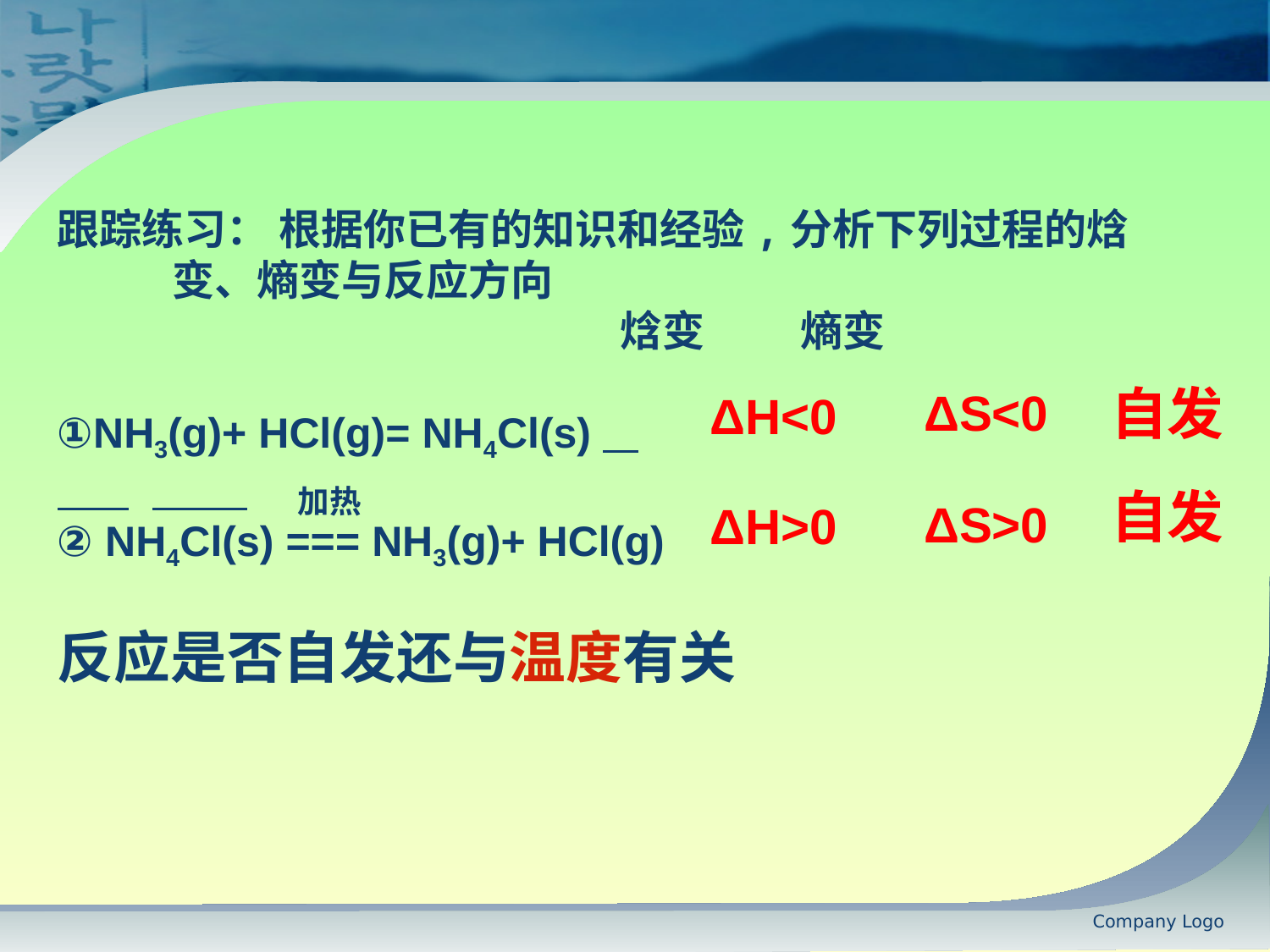

跟踪练习： 根据你已有的知识和经验,分析下列过程的焓
           变、熵变与反应方向
                                                          焓变          熵变

①NH3(g)+ HCl(g)= NH4Cl(s)

② NH4Cl(s) === NH3(g)+ HCl(g)
自发
ΔS<0
ΔH<0
加热
自发
ΔS>0
ΔH>0
反应是否自发还与温度有关
Company Logo